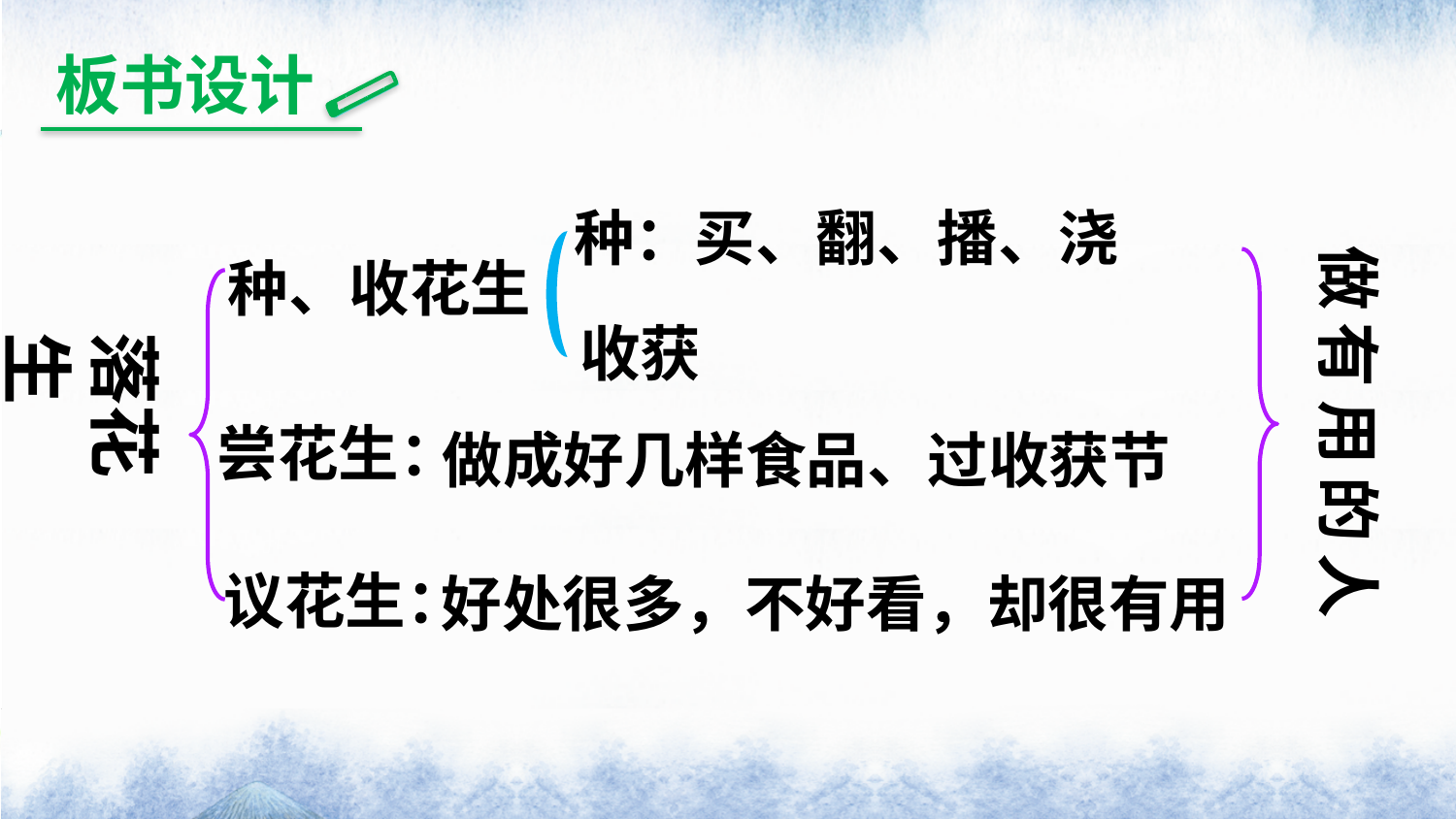

板书设计

种：买、翻、播、浇
种、收花生

做有用的人

收获
落花生
尝花生：
做成好几样食品、过收获节
议花生：
好处很多，不好看，却很有用